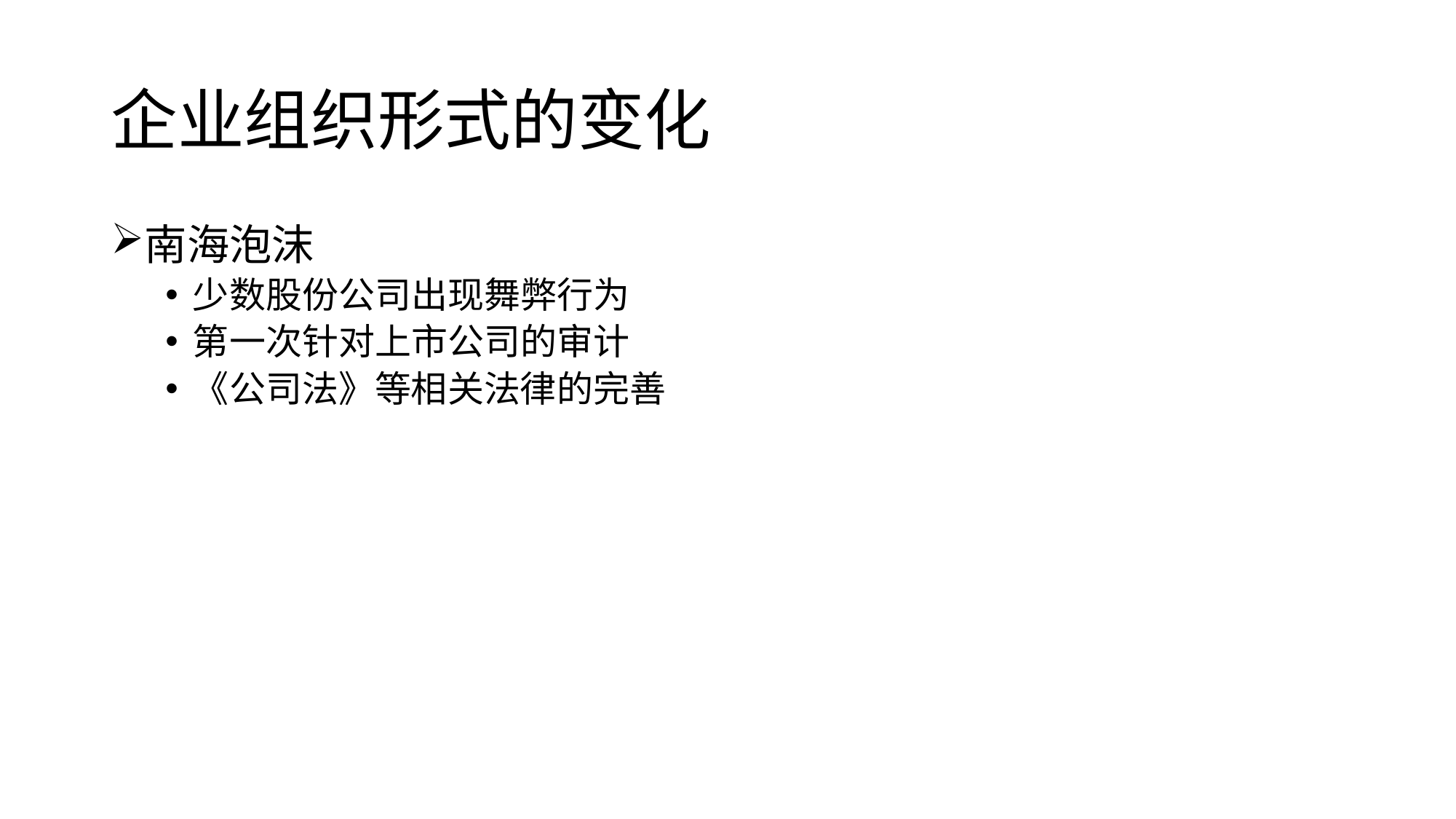

# 企业组织形式的变化
南海泡沫
少数股份公司出现舞弊行为
第一次针对上市公司的审计
《公司法》等相关法律的完善